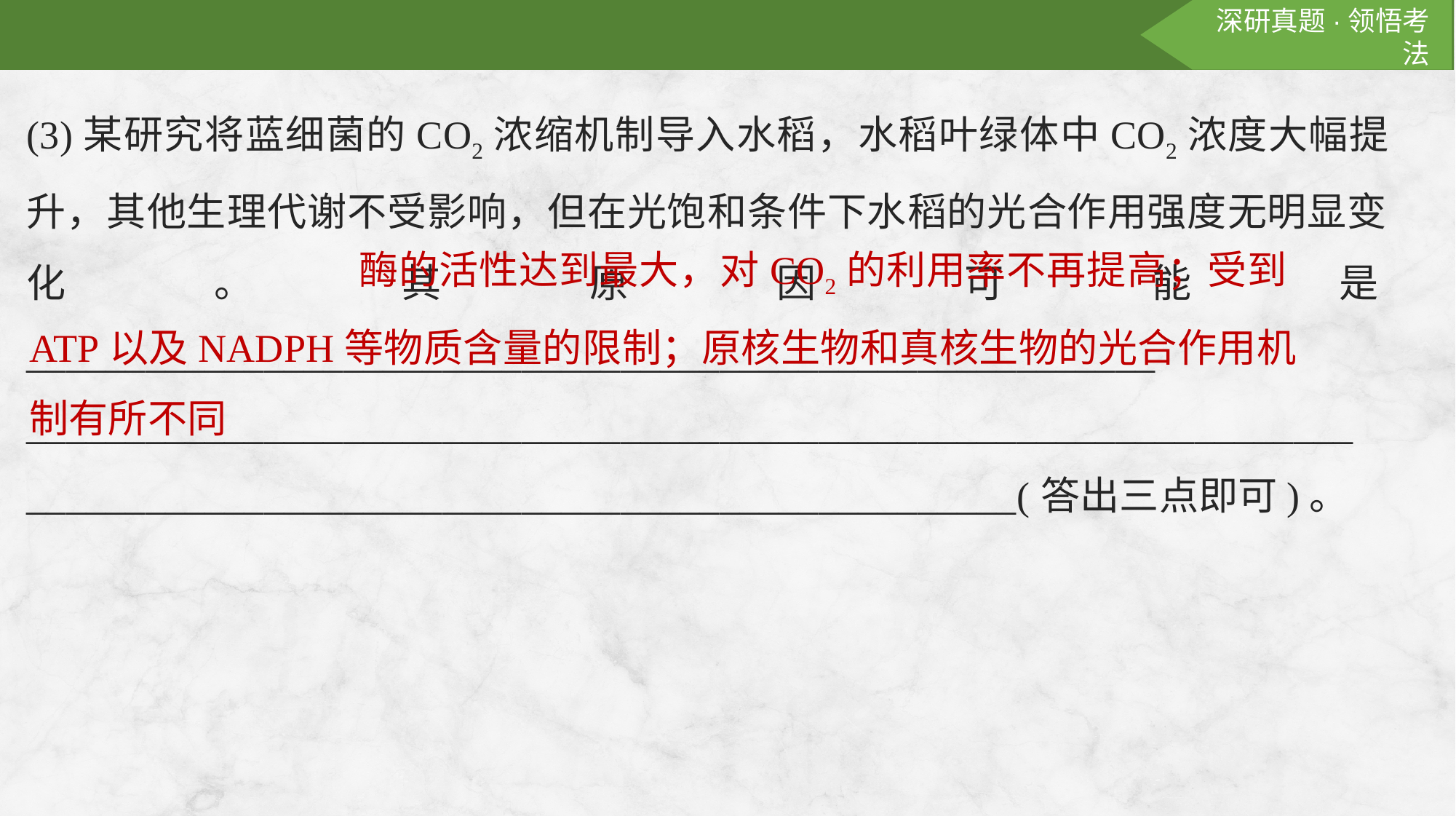

(3)某研究将蓝细菌的CO2浓缩机制导入水稻，水稻叶绿体中CO2浓度大幅提升，其他生理代谢不受影响，但在光饱和条件下水稻的光合作用强度无明显变化。其原因可能是_________________________________________________________
___________________________________________________________________
__________________________________________________(答出三点即可)。
			酶的活性达到最大，对CO2的利用率不再提高；受到ATP以及NADPH等物质含量的限制；原核生物和真核生物的光合作用机制有所不同